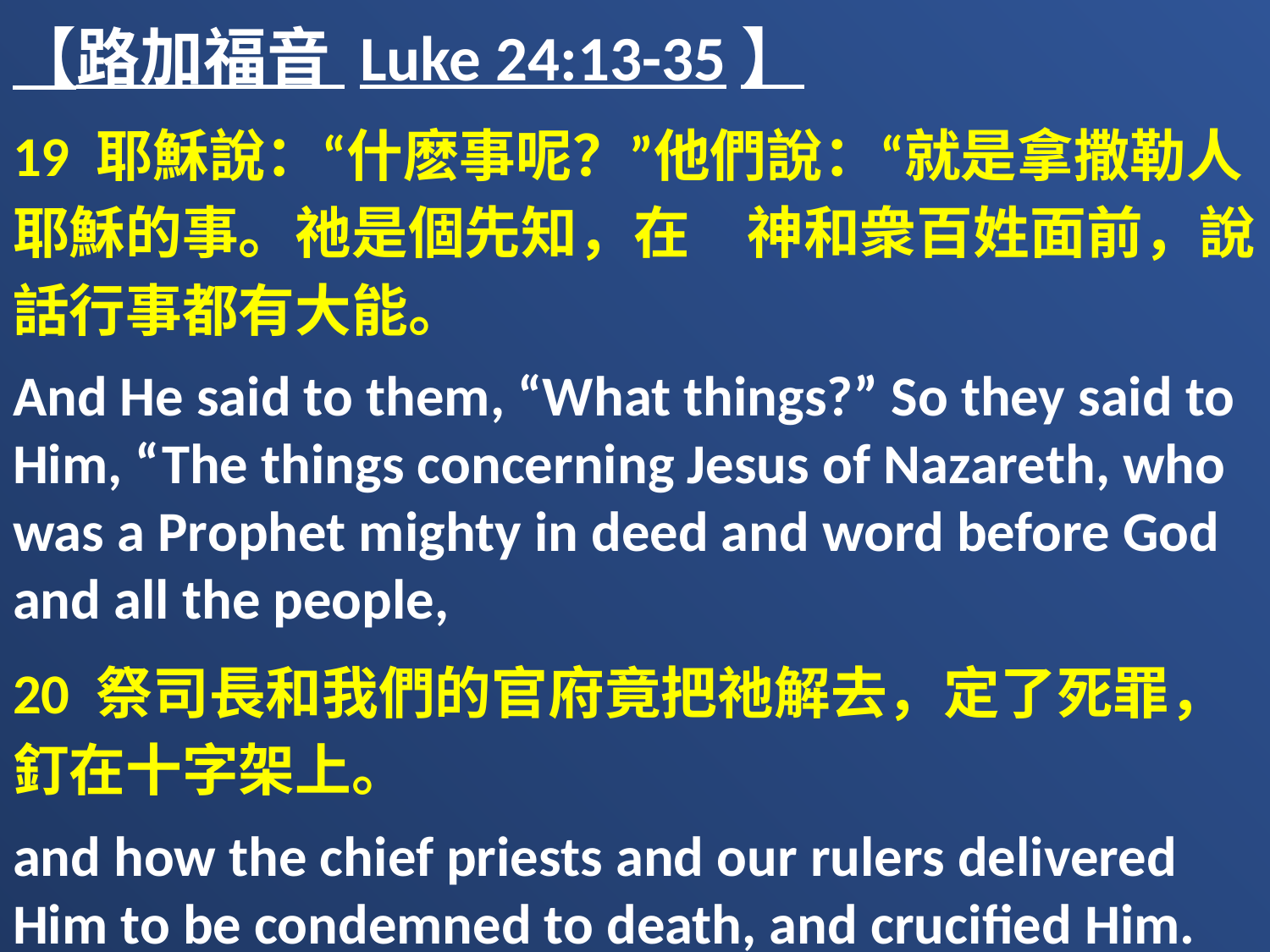

【路加福音 Luke 24:13-35】
19 耶穌說：“什麽事呢？”他們說：“就是拿撒勒人耶穌的事。祂是個先知，在　神和衆百姓面前，說話行事都有大能。
And He said to them, “What things?” So they said to Him, “The things concerning Jesus of Nazareth, who was a Prophet mighty in deed and word before God and all the people,
20 祭司長和我們的官府竟把祂解去，定了死罪，釘在十字架上。
and how the chief priests and our rulers delivered Him to be condemned to death, and crucified Him.